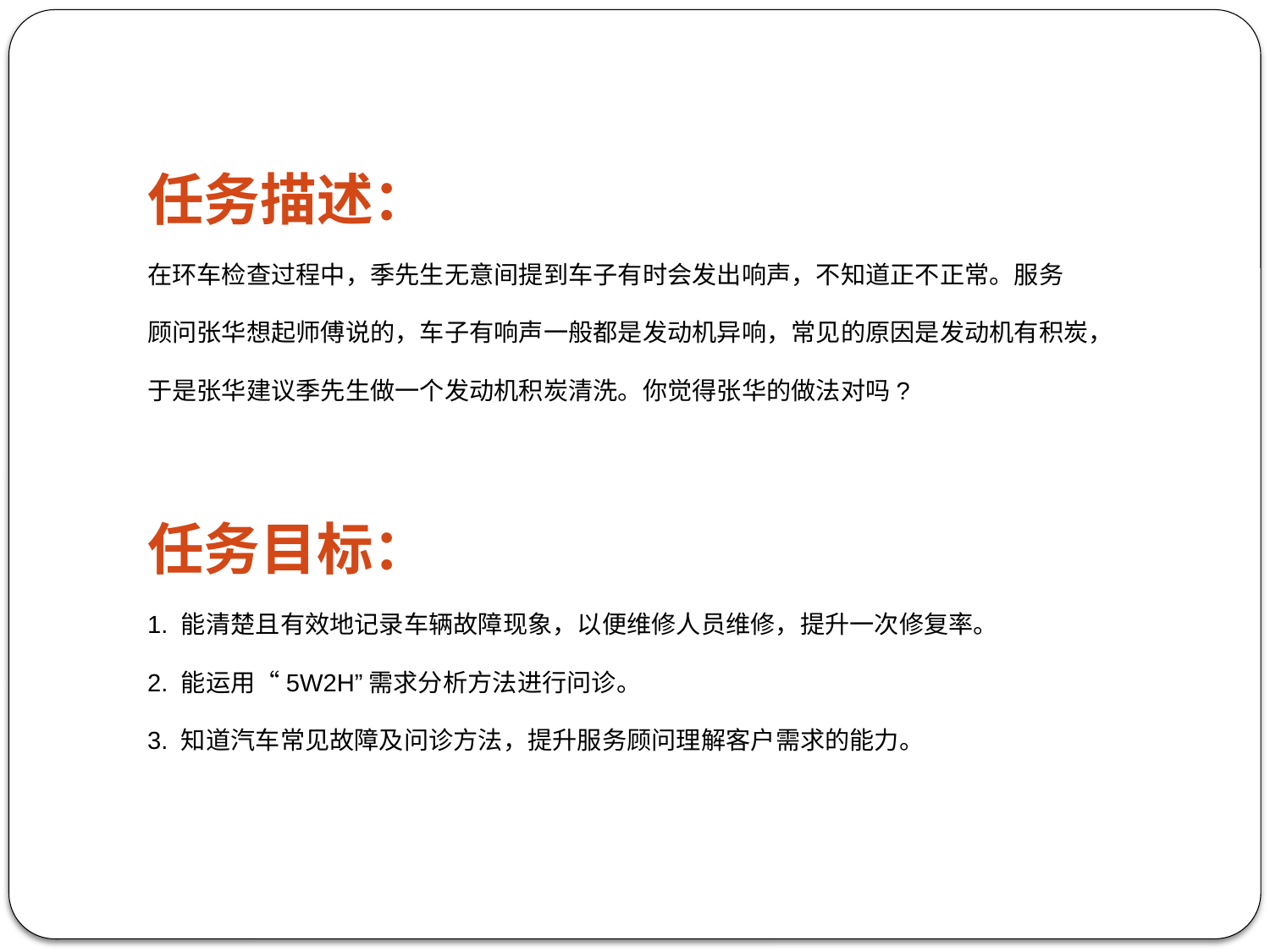

任务描述：
在环车检查过程中，季先生无意间提到车子有时会发出响声，不知道正不正常。服务
顾问张华想起师傅说的，车子有响声一般都是发动机异响，常见的原因是发动机有积炭，
于是张华建议季先生做一个发动机积炭清洗。你觉得张华的做法对吗?

任务目标：
1. 能清楚且有效地记录车辆故障现象，以便维修人员维修，提升一次修复率。
2. 能运用“5W2H”需求分析方法进行问诊。
3. 知道汽车常见故障及问诊方法，提升服务顾问理解客户需求的能力。